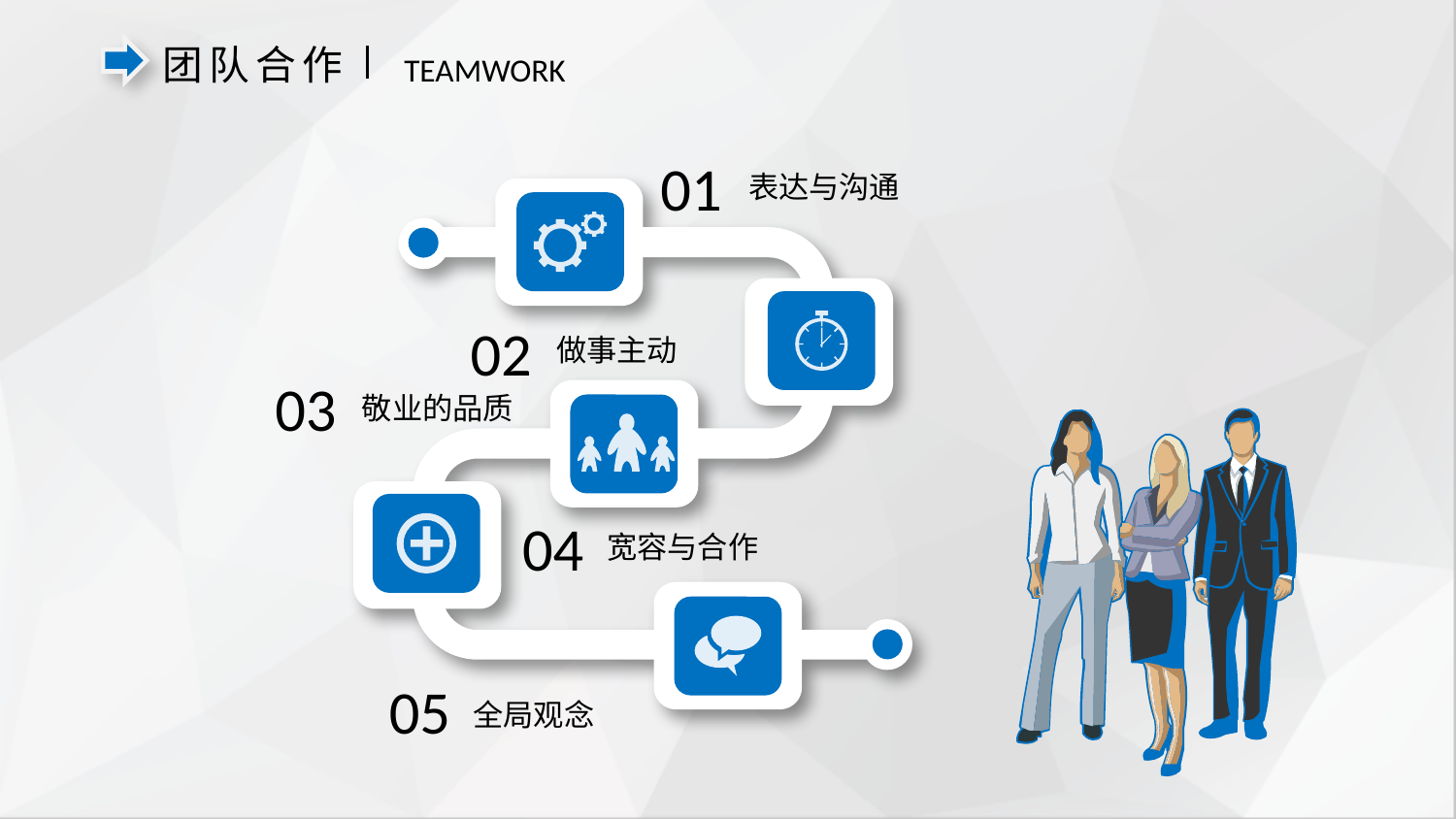

团队合作

TEAMWORK
01
表达与沟通

02
做事主动
03
敬业的品质

04
宽容与合作

05
全局观念
延时符